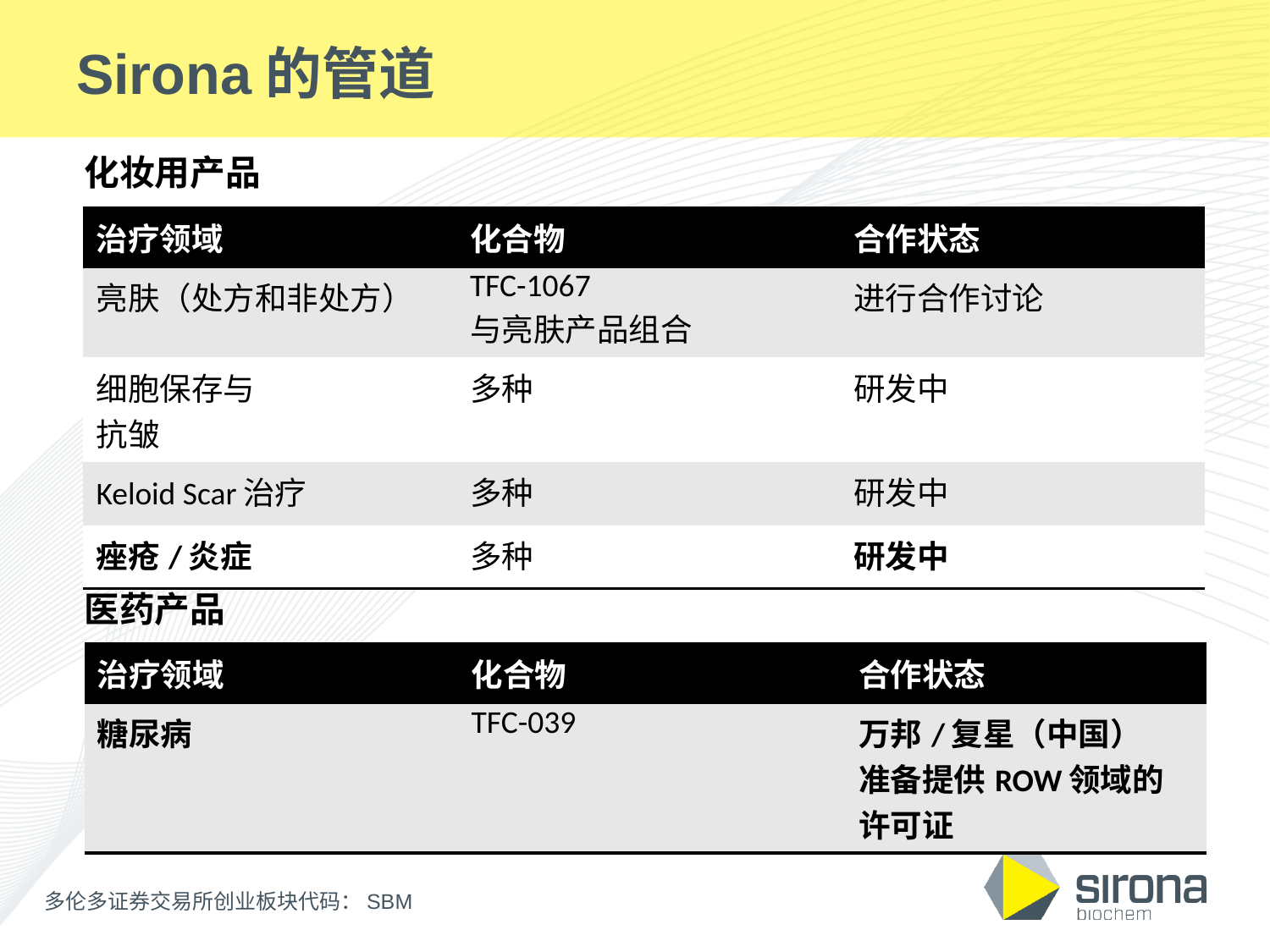

# Sirona的管道
化妆用产品

| 治疗领域 | 化合物 | 合作状态 |
| --- | --- | --- |
| 亮肤（处方和非处方） | TFC-1067 与亮肤产品组合 | 进行合作讨论 |
| 细胞保存与 抗皱 | 多种 | 研发中 |
| Keloid Scar治疗 | 多种 | 研发中 |
| 痤疮/炎症 | 多种 | 研发中 |
医药产品

| 治疗领域 | 化合物 | 合作状态 |
| --- | --- | --- |
| 糖尿病 | TFC-039 | 万邦/复星（中国） 准备提供ROW领域的许可证 |